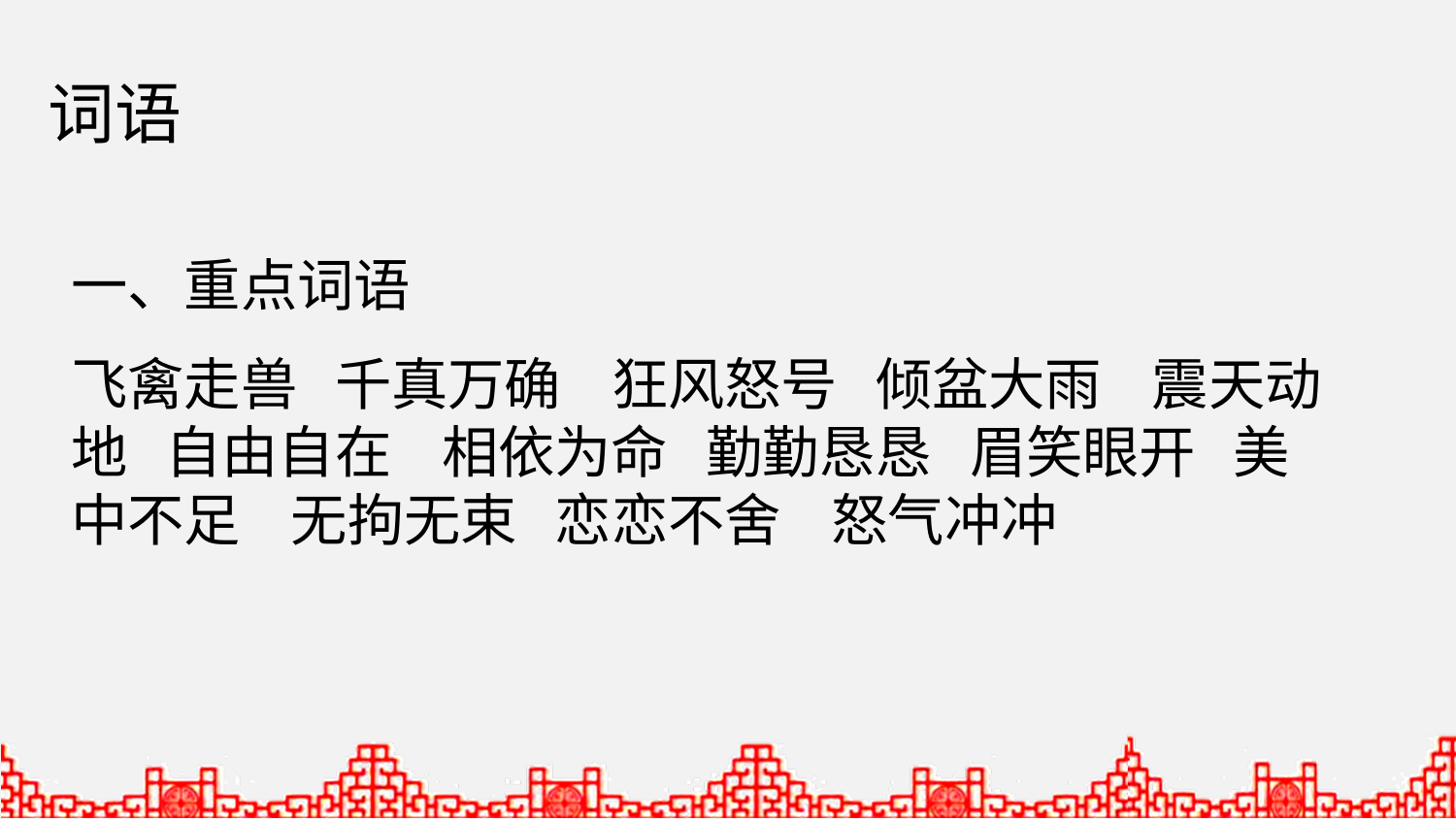

词语
一、重点词语
飞禽走兽   千真万确    狂风怒号   倾盆大雨    震天动地   自由自在    相依为命   勤勤恳恳   眉笑眼开   美中不足    无拘无束   恋恋不舍    怒气冲冲